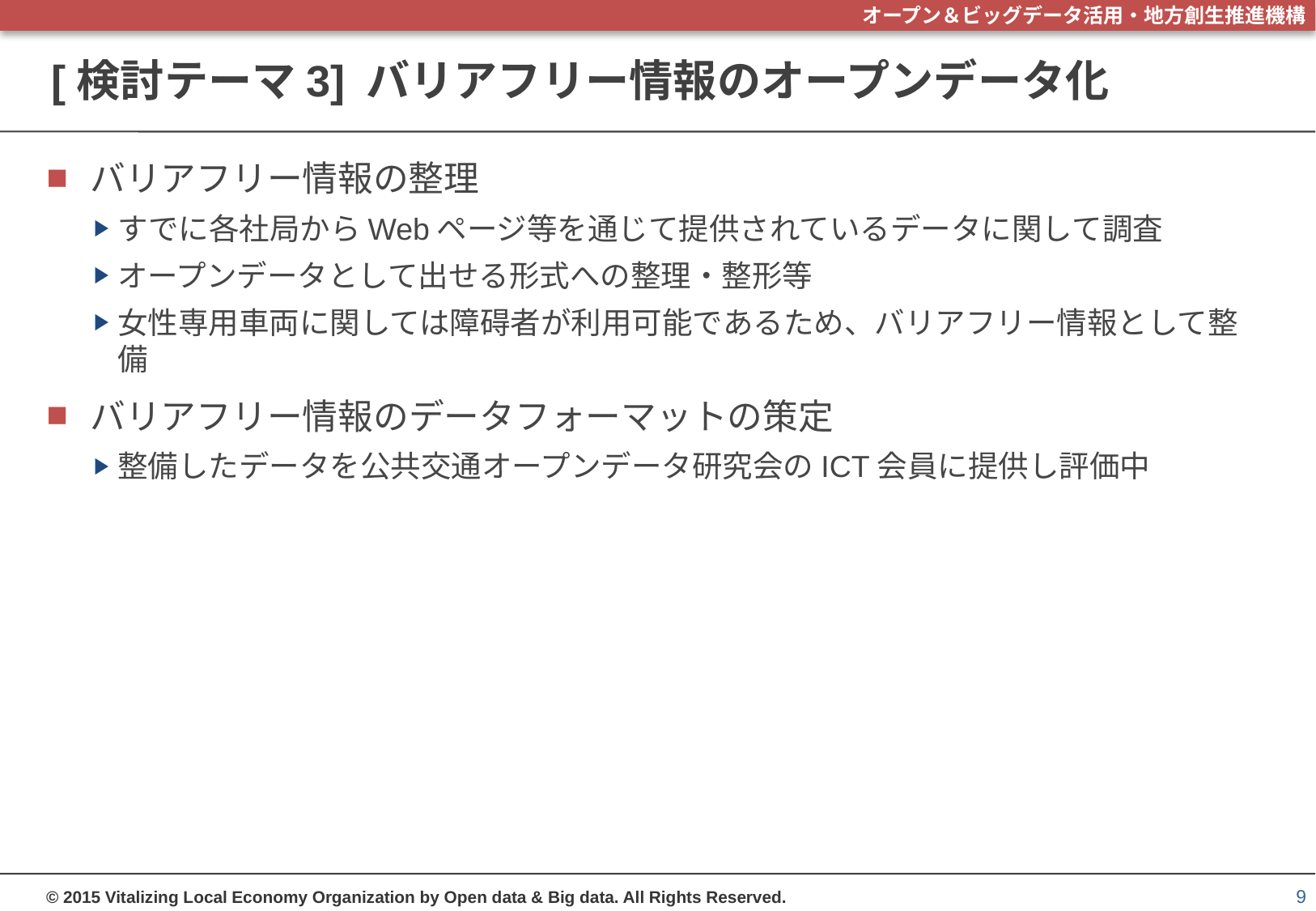

# [検討テーマ3] バリアフリー情報のオープンデータ化
バリアフリー情報の整理
すでに各社局からWebページ等を通じて提供されているデータに関して調査
オープンデータとして出せる形式への整理・整形等
女性専用車両に関しては障碍者が利用可能であるため、バリアフリー情報として整備
バリアフリー情報のデータフォーマットの策定
整備したデータを公共交通オープンデータ研究会のICT会員に提供し評価中
9